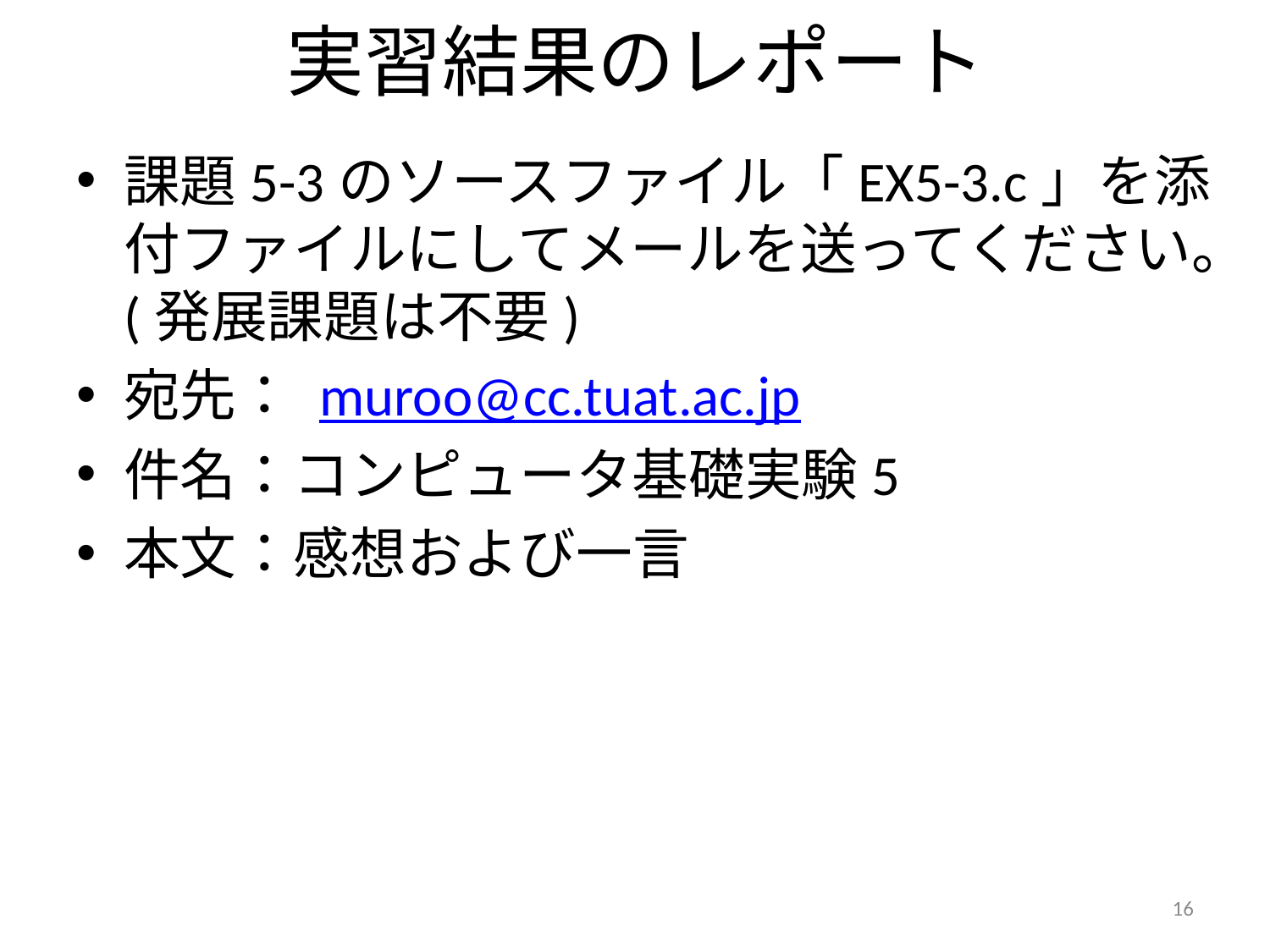

# 実習結果のレポート
課題5-3のソースファイル「EX5-3.c」を添付ファイルにしてメールを送ってください。(発展課題は不要)
宛先： muroo@cc.tuat.ac.jp
件名：コンピュータ基礎実験5
本文：感想および一言
16